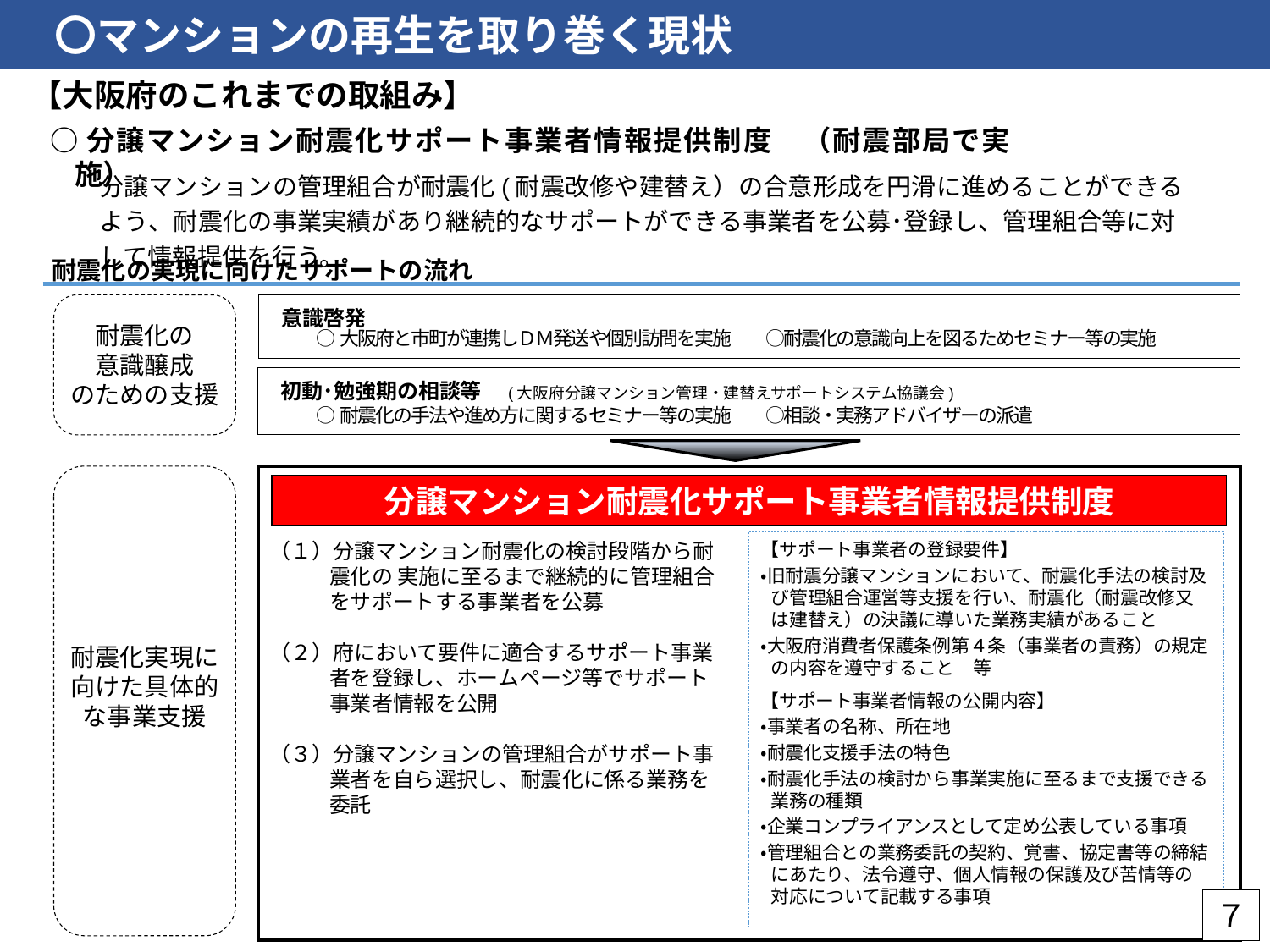

〇マンションの再生を取り巻く現状
【大阪府のこれまでの取組み】
○分譲マンション耐震化サポート事業者情報提供制度　（耐震部局で実施）
分譲マンションの管理組合が耐震化(耐震改修や建替え）の合意形成を円滑に進めることができるよう、耐震化の事業実績があり継続的なサポートができる事業者を公募･登録し、管理組合等に対して情報提供を行う。
 耐震化の実現に向けたサポートの流れ
耐震化の
意識醸成
のための支援
 意識啓発
○大阪府と市町が連携しＤＭ発送や個別訪問を実施　　○耐震化の意識向上を図るためセミナー等の実施
 初動･勉強期の相談等　(大阪府分譲マンション管理・建替えサポートシステム協議会)

○耐震化の手法や進め方に関するセミナー等の実施　　○相談・実務アドバイザーの派遣

耐震化実現に
向けた具体的
な事業支援

分譲マンション耐震化サポート事業者情報提供制度
（１）分譲マンション耐震化の検討段階から耐震化の 実施に至るまで継続的に管理組合をサポートする事業者を公募

（２）府において要件に適合するサポート事業者を登録し、ホームページ等でサポート事業者情報を公開

（３）分譲マンションの管理組合がサポート事業者を自ら選択し、耐震化に係る業務を委託
【サポート事業者の登録要件】
・旧耐震分譲マンションにおいて、耐震化手法の検討及び管理組合運営等支援を行い、耐震化（耐震改修又は建替え）の決議に導いた業務実績があること
・大阪府消費者保護条例第４条（事業者の責務）の規定の内容を遵守すること　等
【サポート事業者情報の公開内容】
・事業者の名称、所在地
・耐震化支援手法の特色
・耐震化手法の検討から事業実施に至るまで支援できる業務の種類
・企業コンプライアンスとして定め公表している事項
・管理組合との業務委託の契約、覚書、協定書等の締結にあたり、法令遵守、個人情報の保護及び苦情等の対応について記載する事項
７